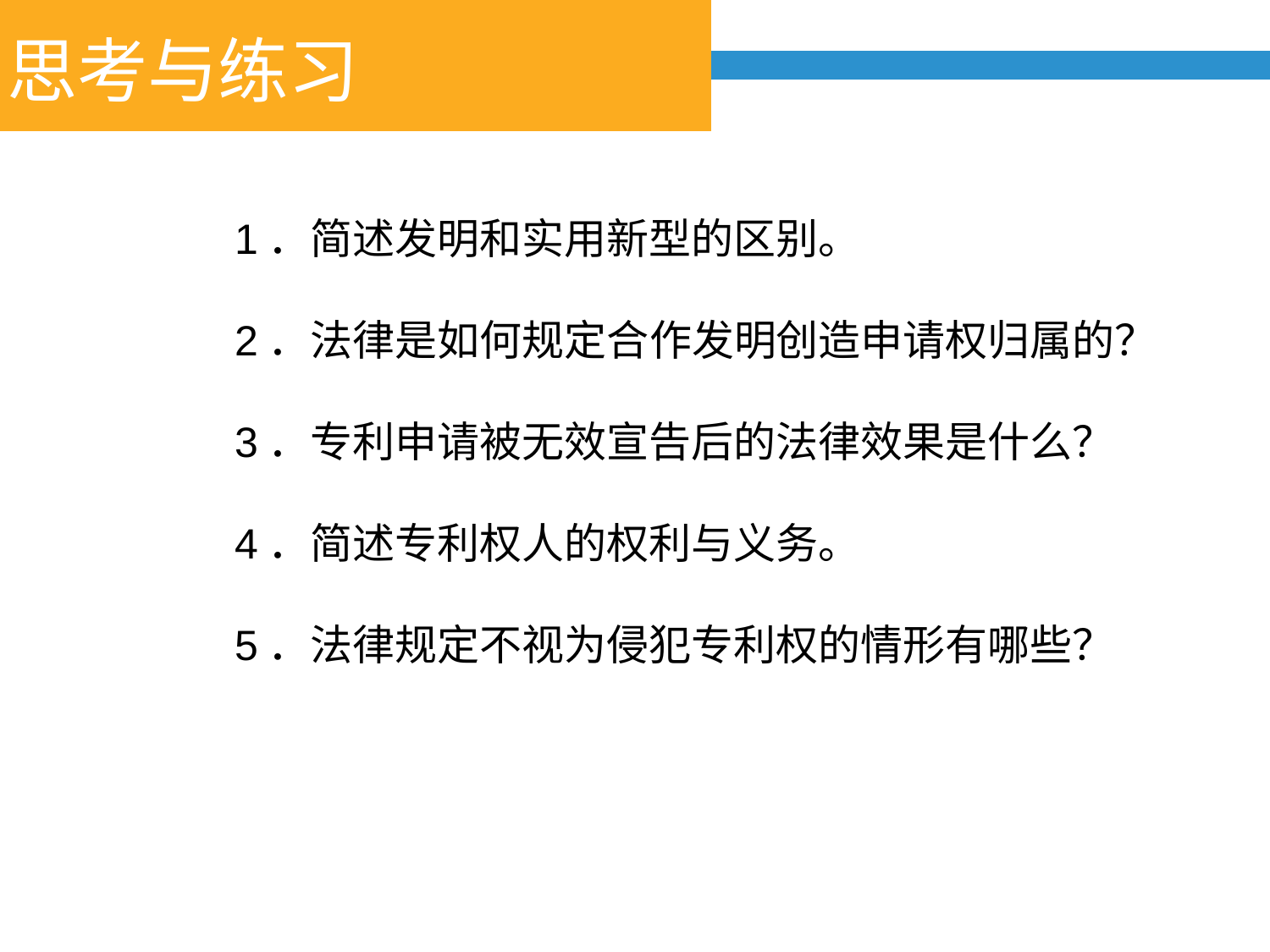

思考与练习
1．简述发明和实用新型的区别。

2．法律是如何规定合作发明创造申请权归属的？

3．专利申请被无效宣告后的法律效果是什么？

4．简述专利权人的权利与义务。

5．法律规定不视为侵犯专利权的情形有哪些？